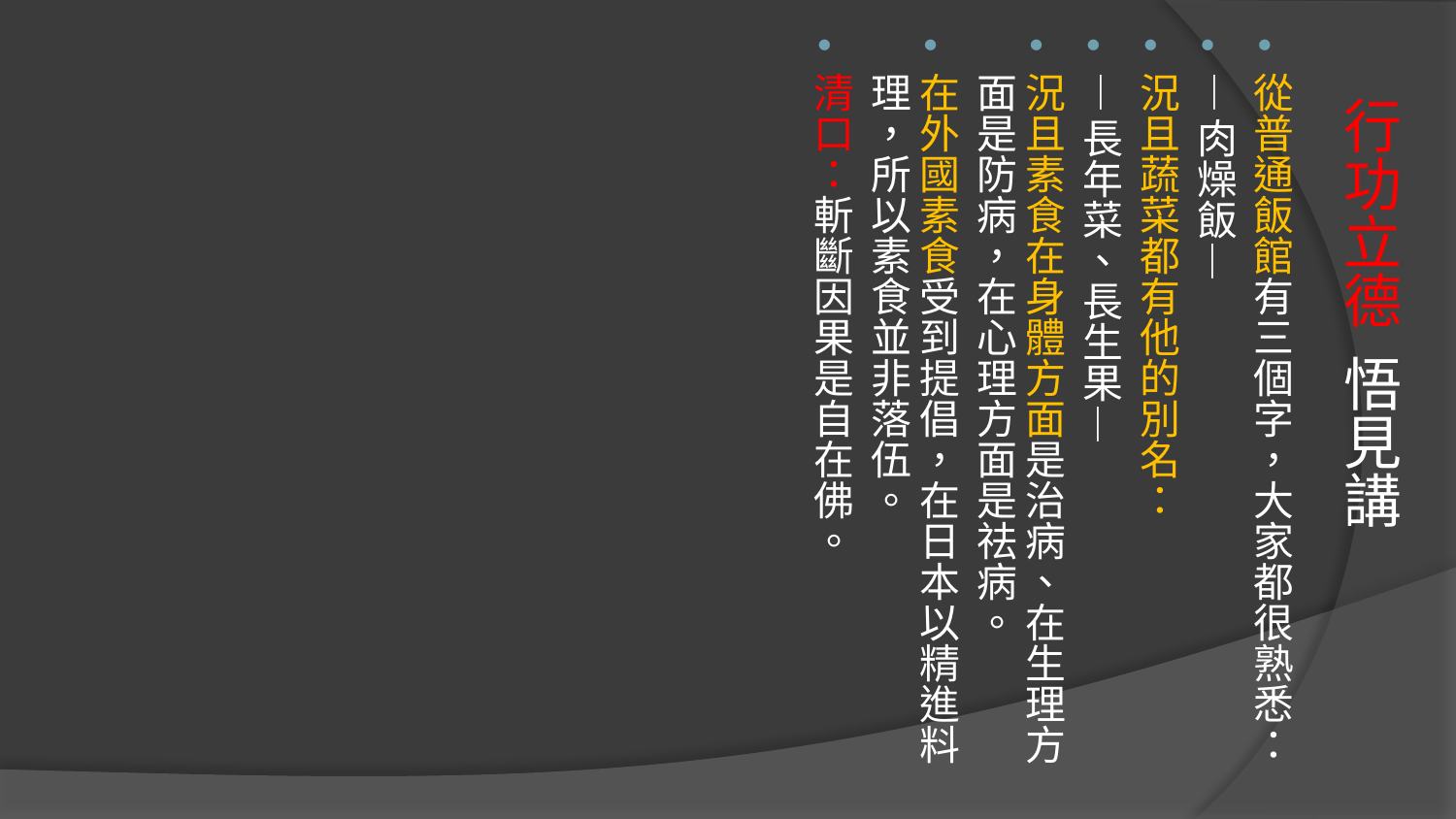

從普通飯館有三個字，大家都很熟悉：
—肉燥飯—
況且蔬菜都有他的別名：
—長年菜、長生果—
況且素食在身體方面是治病、在生理方面是防病，在心理方面是祛病。
在外國素食受到提倡，在日本以精進料理，所以素食並非落伍。
清口：斬斷因果是自在佛。

# 行功立德  悟見講